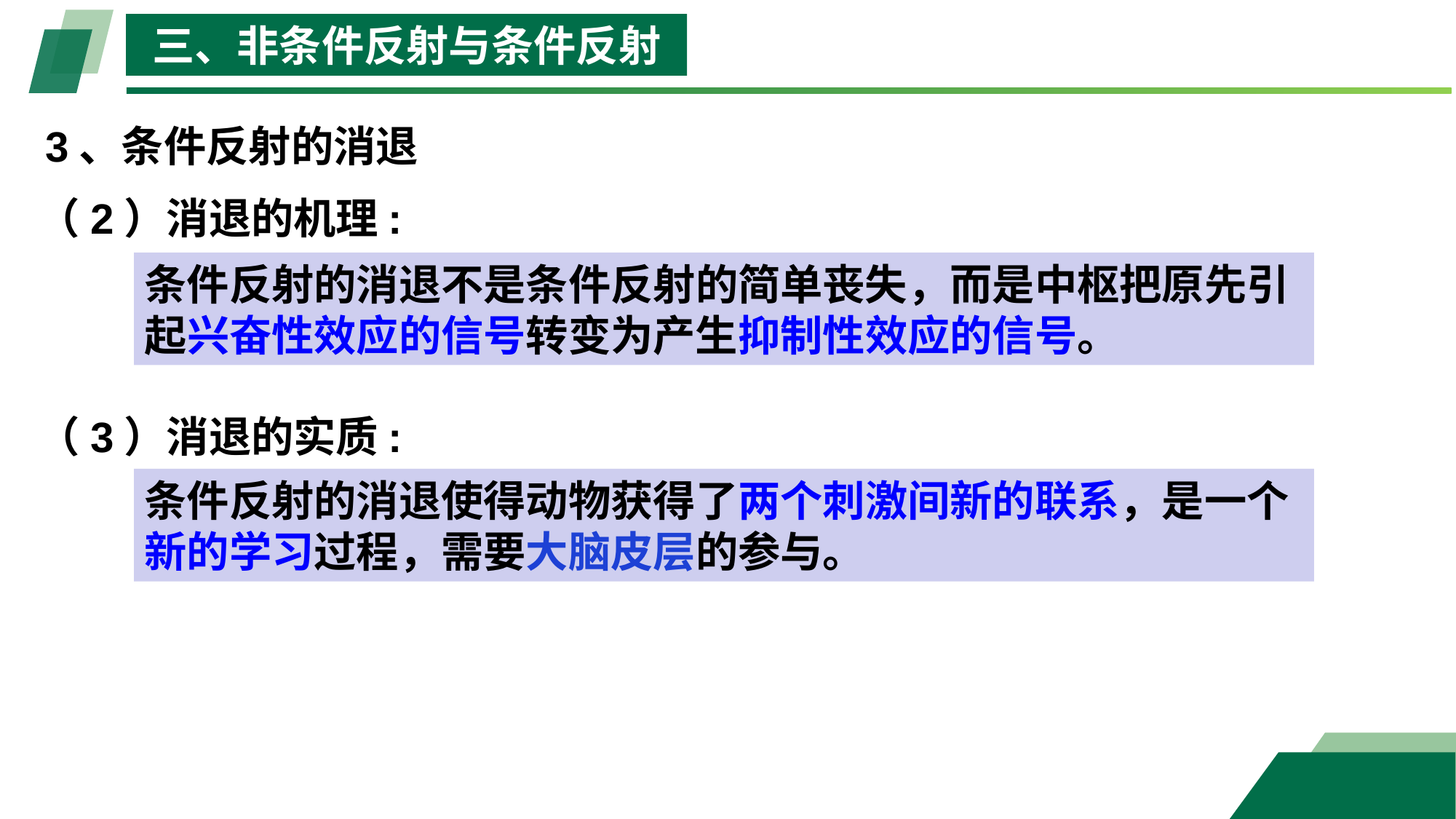

三、非条件反射与条件反射
3、条件反射的消退
（2）消退的机理:
条件反射的消退不是条件反射的简单丧失，而是中枢把原先引起兴奋性效应的信号转变为产生抑制性效应的信号。
（3）消退的实质:
条件反射的消退使得动物获得了两个刺激间新的联系，是一个新的学习过程，需要大脑皮层的参与。